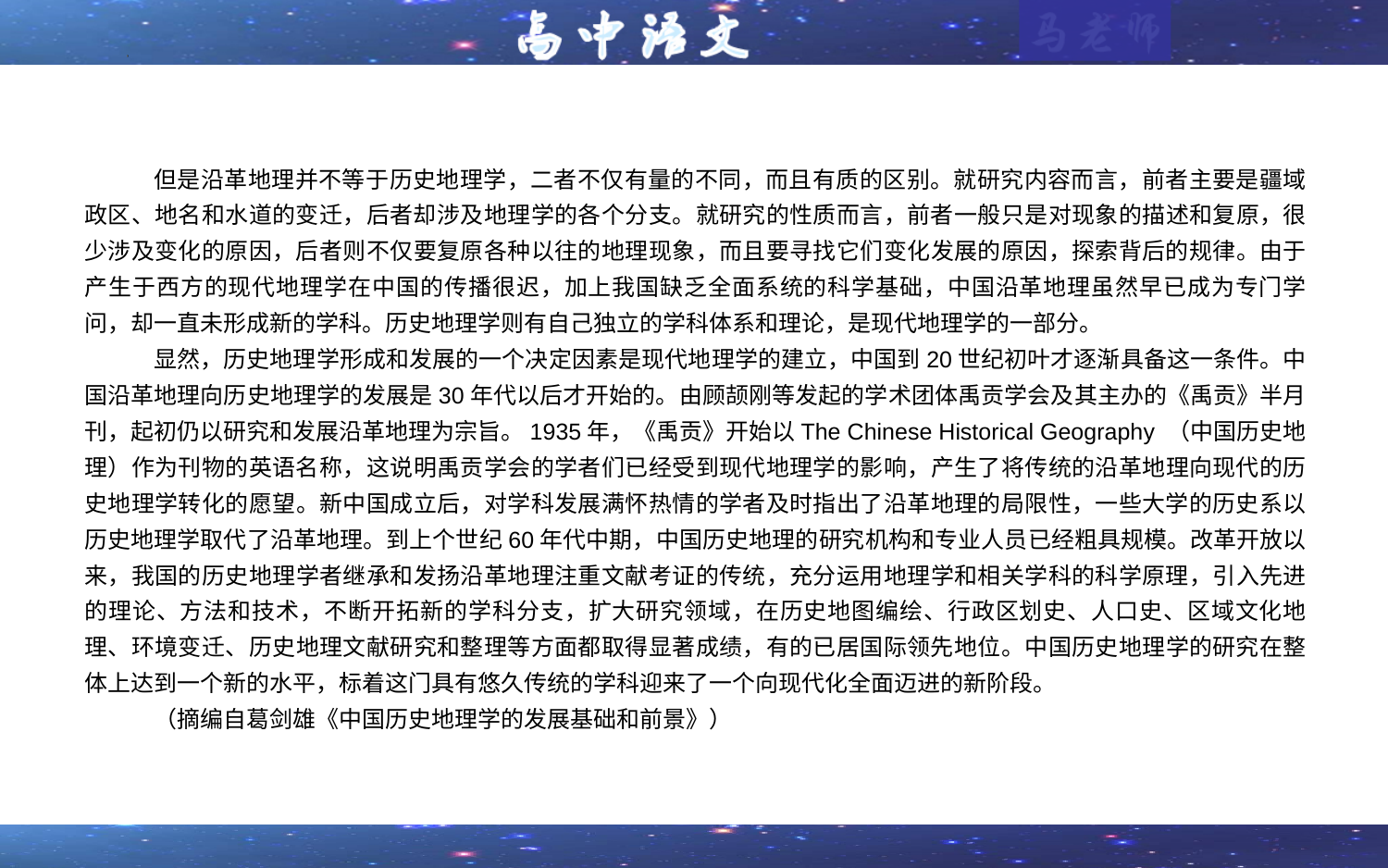

但是沿革地理并不等于历史地理学，二者不仅有量的不同，而且有质的区别。就研究内容而言，前者主要是疆域政区、地名和水道的变迁，后者却涉及地理学的各个分支。就研究的性质而言，前者一般只是对现象的描述和复原，很少涉及变化的原因，后者则不仅要复原各种以往的地理现象，而且要寻找它们变化发展的原因，探索背后的规律。由于产生于西方的现代地理学在中国的传播很迟，加上我国缺乏全面系统的科学基础，中国沿革地理虽然早已成为专门学问，却一直未形成新的学科。历史地理学则有自己独立的学科体系和理论，是现代地理学的一部分。
显然，历史地理学形成和发展的一个决定因素是现代地理学的建立，中国到20世纪初叶才逐渐具备这一条件。中国沿革地理向历史地理学的发展是30年代以后才开始的。由顾颉刚等发起的学术团体禹贡学会及其主办的《禹贡》半月刊，起初仍以研究和发展沿革地理为宗旨。1935年，《禹贡》开始以The Chinese Historical Geography （中国历史地理）作为刊物的英语名称，这说明禹贡学会的学者们已经受到现代地理学的影响，产生了将传统的沿革地理向现代的历史地理学转化的愿望。新中国成立后，对学科发展满怀热情的学者及时指出了沿革地理的局限性，一些大学的历史系以历史地理学取代了沿革地理。到上个世纪60年代中期，中国历史地理的研究机构和专业人员已经粗具规模。改革开放以来，我国的历史地理学者继承和发扬沿革地理注重文献考证的传统，充分运用地理学和相关学科的科学原理，引入先进的理论、方法和技术，不断开拓新的学科分支，扩大研究领域，在历史地图编绘、行政区划史、人口史、区域文化地理、环境变迁、历史地理文献研究和整理等方面都取得显著成绩，有的已居国际领先地位。中国历史地理学的研究在整体上达到一个新的水平，标着这门具有悠久传统的学科迎来了一个向现代化全面迈进的新阶段。
（摘编自葛剑雄《中国历史地理学的发展基础和前景》）